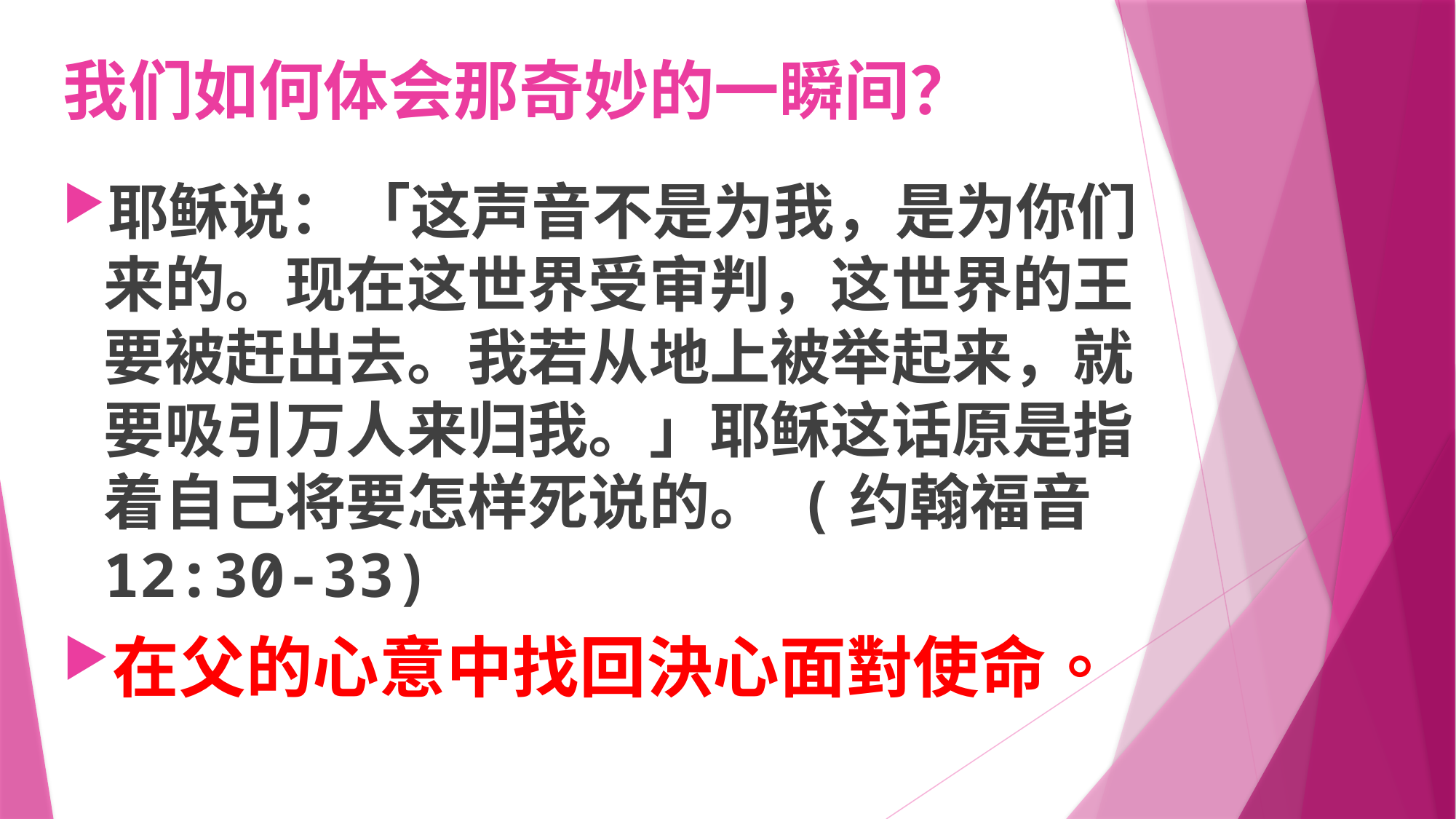

# 我们如何体会那奇妙的一瞬间？
耶稣说：「这声音不是为我，是为你们来的。现在这世界受审判，这世界的王要被赶出去。我若从地上被举起来，就要吸引万人来归我。」耶稣这话原是指着自己将要怎样死说的。 (约翰福音 12:30-33)
在父的心意中找回決心面對使命。